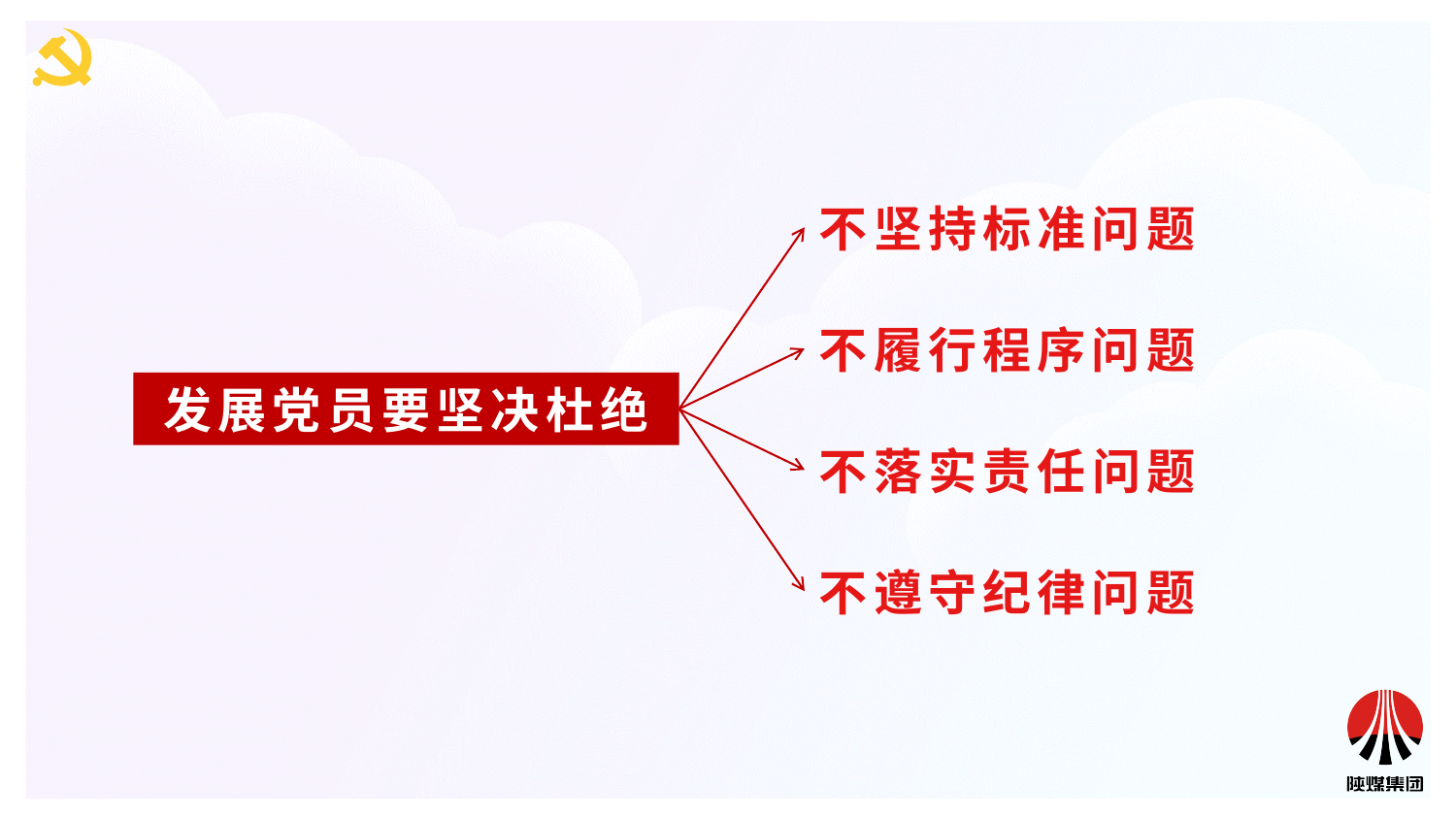

不坚持标准问题
不履行程序问题
不落实责任问题
不遵守纪律问题
发展党员要坚决杜绝